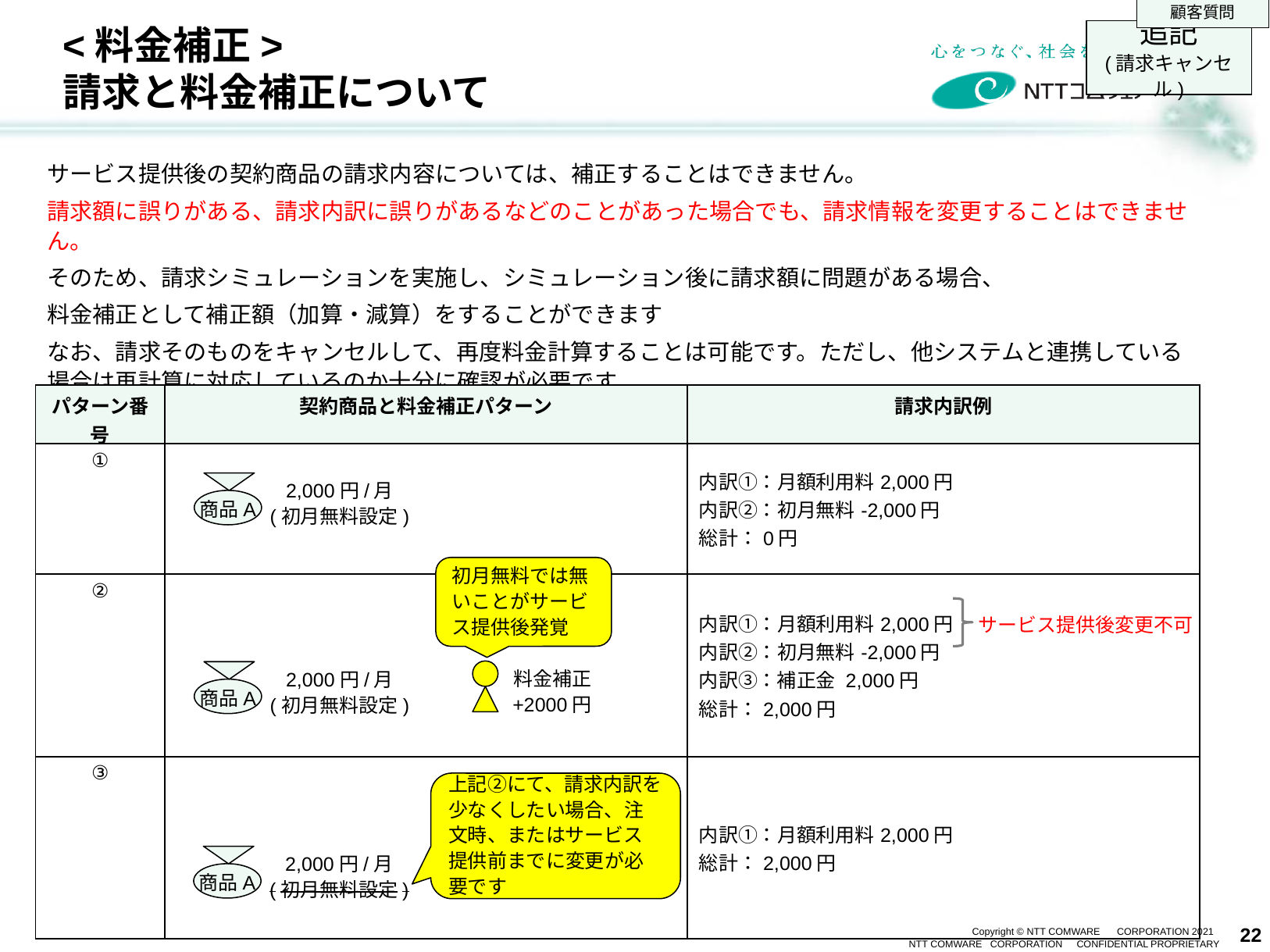

顧客質問
# <料金補正> 請求と料金補正について
追記
(請求キャンセル)
サービス提供後の契約商品の請求内容については、補正することはできません。
請求額に誤りがある、請求内訳に誤りがあるなどのことがあった場合でも、請求情報を変更することはできません。
そのため、請求シミュレーションを実施し、シミュレーション後に請求額に問題がある場合、
料金補正として補正額（加算・減算）をすることができます
なお、請求そのものをキャンセルして、再度料金計算することは可能です。ただし、他システムと連携している場合は再計算に対応しているのか十分に確認が必要です
| パターン番号 | 契約商品と料金補正パターン | 請求内訳例 |
| --- | --- | --- |
| ① |  | 内訳①：月額利用料2,000円 内訳②：初月無料-2,000円 総計：0円 |
| ② |  | 内訳①：月額利用料2,000円 内訳②：初月無料-2,000円 内訳③：補正金 2,000円 総計：2,000円 |
| ③ |  | 内訳①：月額利用料2,000円 総計：2,000円 |
2,000円/月
(初月無料設定)

商品A
初月無料では無いことがサービス提供後発覚

サービス提供後変更不可
料金補正
+2000円
2,000円/月
(初月無料設定)

商品A
上記②にて、請求内訳を少なくしたい場合、注文時、またはサービス提供前までに変更が必要です
2,000円/月
(初月無料設定)

商品A